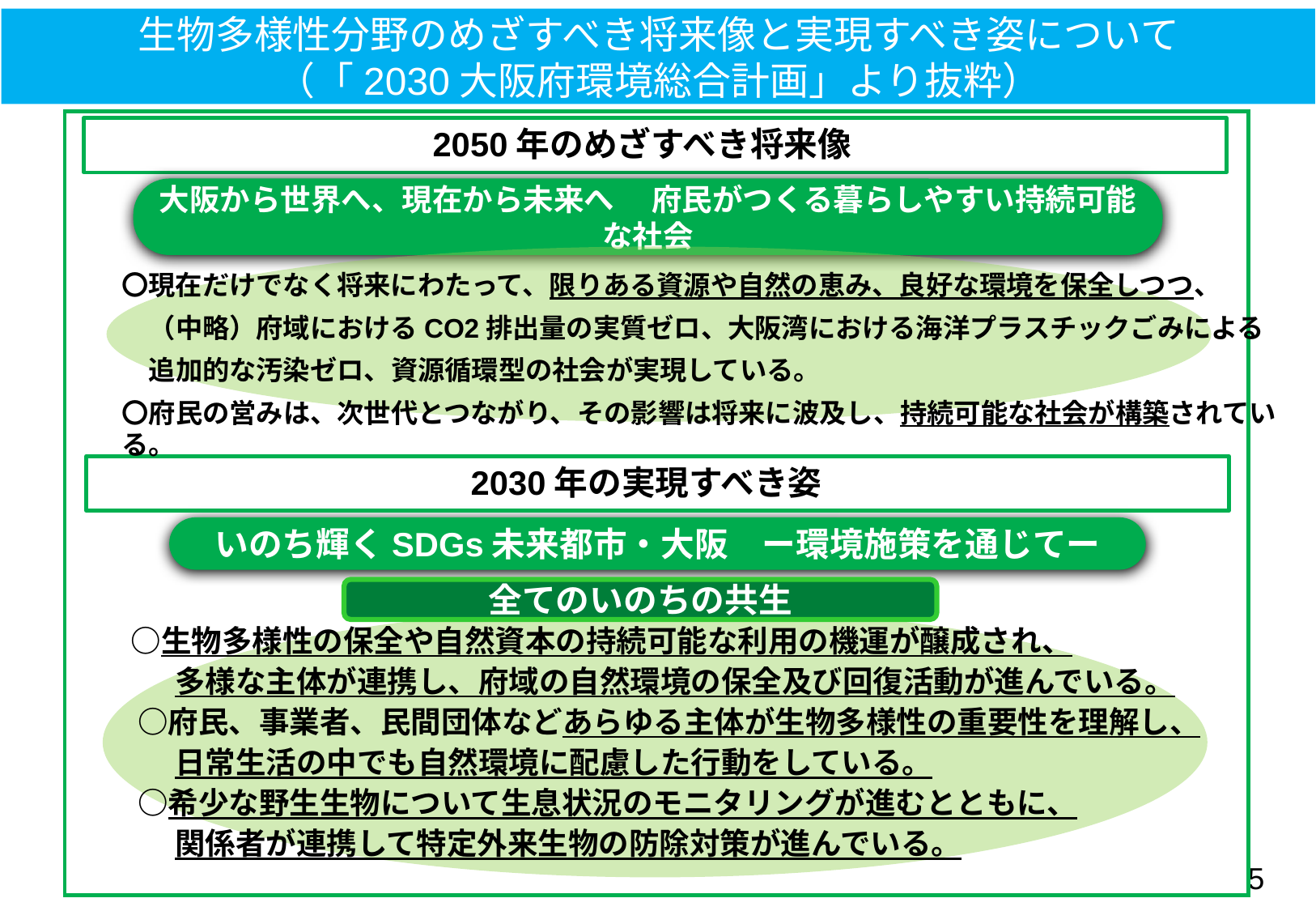

生物多様性分野のめざすべき将来像と実現すべき姿について
（「2030大阪府環境総合計画」より抜粋）

　　○生物多様性の保全や自然資本の持続可能な利用の機運が醸成され、
　　　 多様な主体が連携し、府域の自然環境の保全及び回復活動が進んでいる。
　　○府民、事業者、民間団体などあらゆる主体が生物多様性の重要性を理解し、
　　　 日常生活の中でも自然環境に配慮した行動をしている。
　　○希少な野生生物について生息状況のモニタリングが進むとともに、
　　　 関係者が連携して特定外来生物の防除対策が進んでいる。

2050年のめざすべき将来像

大阪から世界へ、現在から未来へ　 府民がつくる暮らしやすい持続可能な社会

〇現在だけでなく将来にわたって、限りある資源や自然の恵み、良好な環境を保全しつつ、
　（中略）府域におけるCO2排出量の実質ゼロ、大阪湾における海洋プラスチックごみによる
　追加的な汚染ゼロ、資源循環型の社会が実現している。
〇府民の営みは、次世代とつながり、その影響は将来に波及し、持続可能な社会が構築されている。

2030年の実現すべき姿

いのち輝くSDGs未来都市・大阪　ー環境施策を通じてー
全てのいのちの共生

5